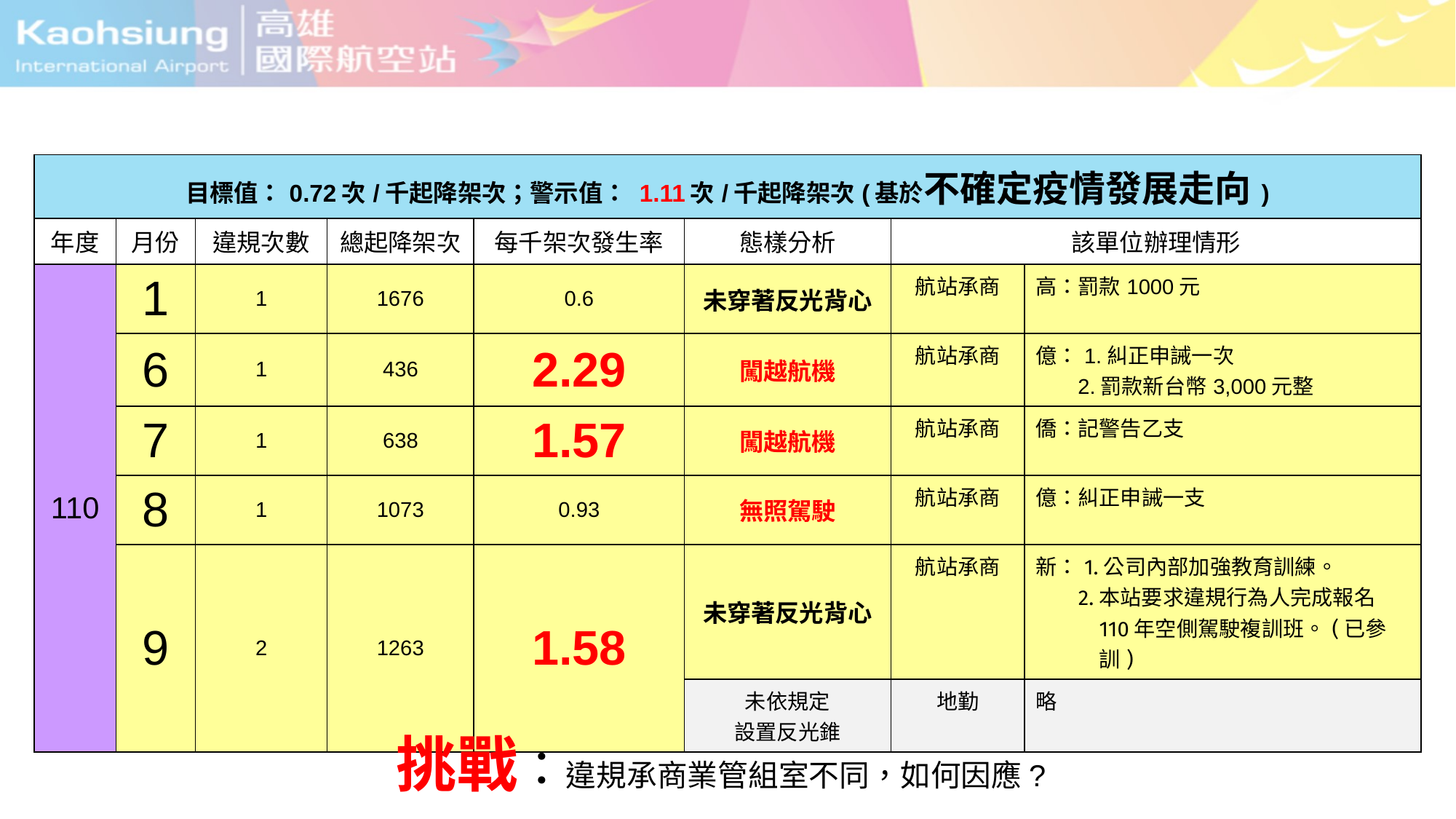

| 目標值：0.72次/千起降架次；警示值： 1.11次/千起降架次(基於不確定疫情發展走向) |  |  |  |  |  |  |  |
| --- | --- | --- | --- | --- | --- | --- | --- |
| 年度 | 月份 | 違規次數 | 總起降架次 | 每千架次發生率 | 態樣分析 | 該單位辦理情形 |  |
| 110 | 1 | 1 | 1676 | 0.6 | 未穿著反光背心 | 航站承商 | 高：罰款1000元 |
|  | 6 | 1 | 436 | 2.29 | 闖越航機 | 航站承商 | 億：1.糾正申誡一次 2.罰款新台幣3,000元整 |
|  | 7 | 1 | 638 | 1.57 | 闖越航機 | 航站承商 | 僑：記警告乙支 |
|  | 8 | 1 | 1073 | 0.93 | 無照駕駛 | 航站承商 | 億：糾正申誡一支 |
|  | 9 | 2 | 1263 | 1.58 | 未穿著反光背心 | 航站承商 | 新：1.公司內部加強教育訓練。 2.本站要求違規行為人完成報名110年空側駕駛複訓班。(已參訓) |
|  |  |  |  |  | 未依規定 設置反光錐 | 地勤 | 略 |
挑戰：違規承商業管組室不同，如何因應?